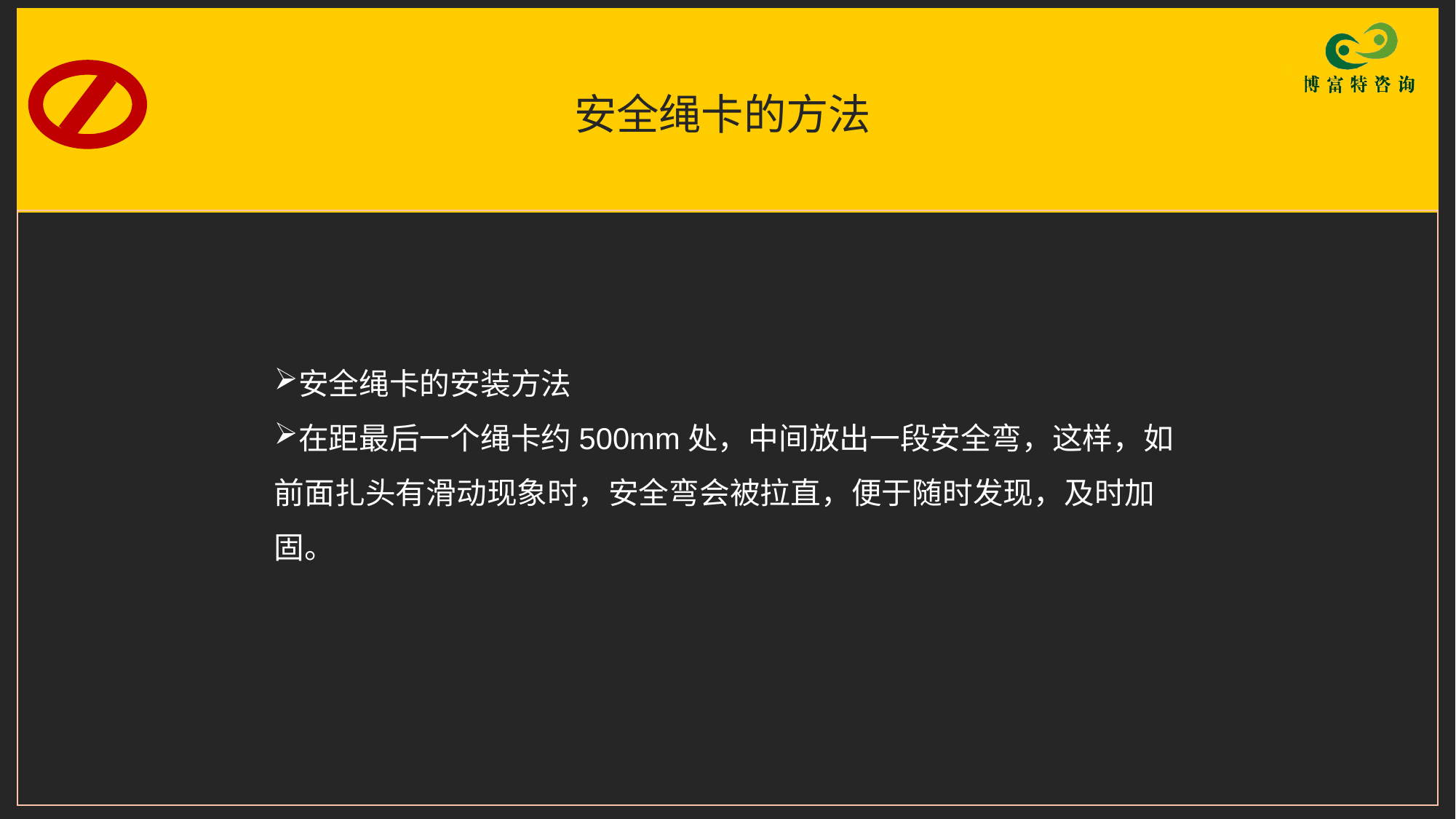

# 安全绳卡的方法
安全绳卡的安装方法
在距最后一个绳卡约500mm处，中间放出一段安全弯，这样，如前面扎头有滑动现象时，安全弯会被拉直，便于随时发现，及时加固。